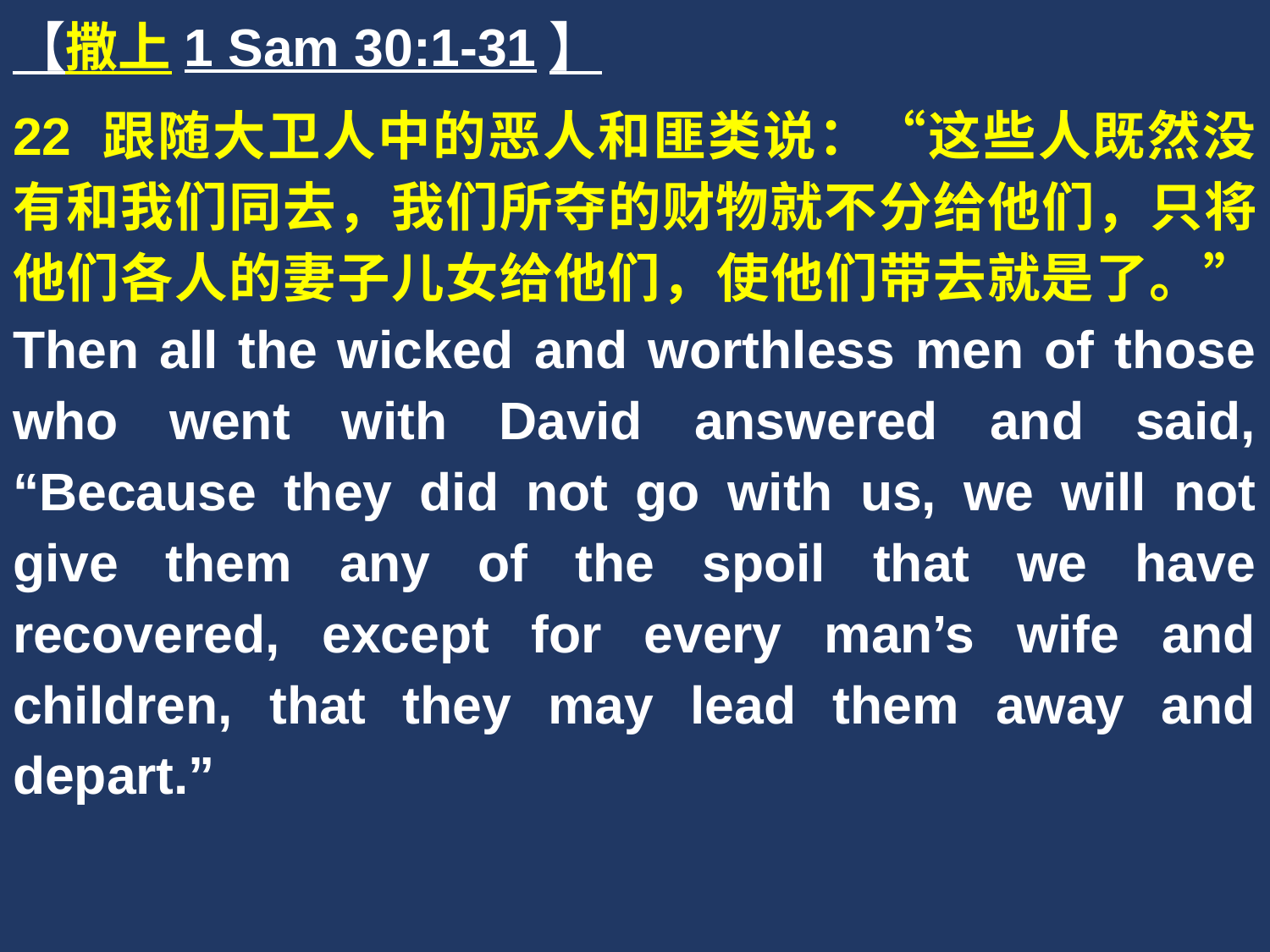

【撒上1 Sam 30:1-31】
22 跟随大卫人中的恶人和匪类说：“这些人既然没有和我们同去，我们所夺的财物就不分给他们，只将他们各人的妻子儿女给他们，使他们带去就是了。” Then all the wicked and worthless men of those who went with David answered and said, “Because they did not go with us, we will not give them any of the spoil that we have recovered, except for every man’s wife and children, that they may lead them away and depart.”